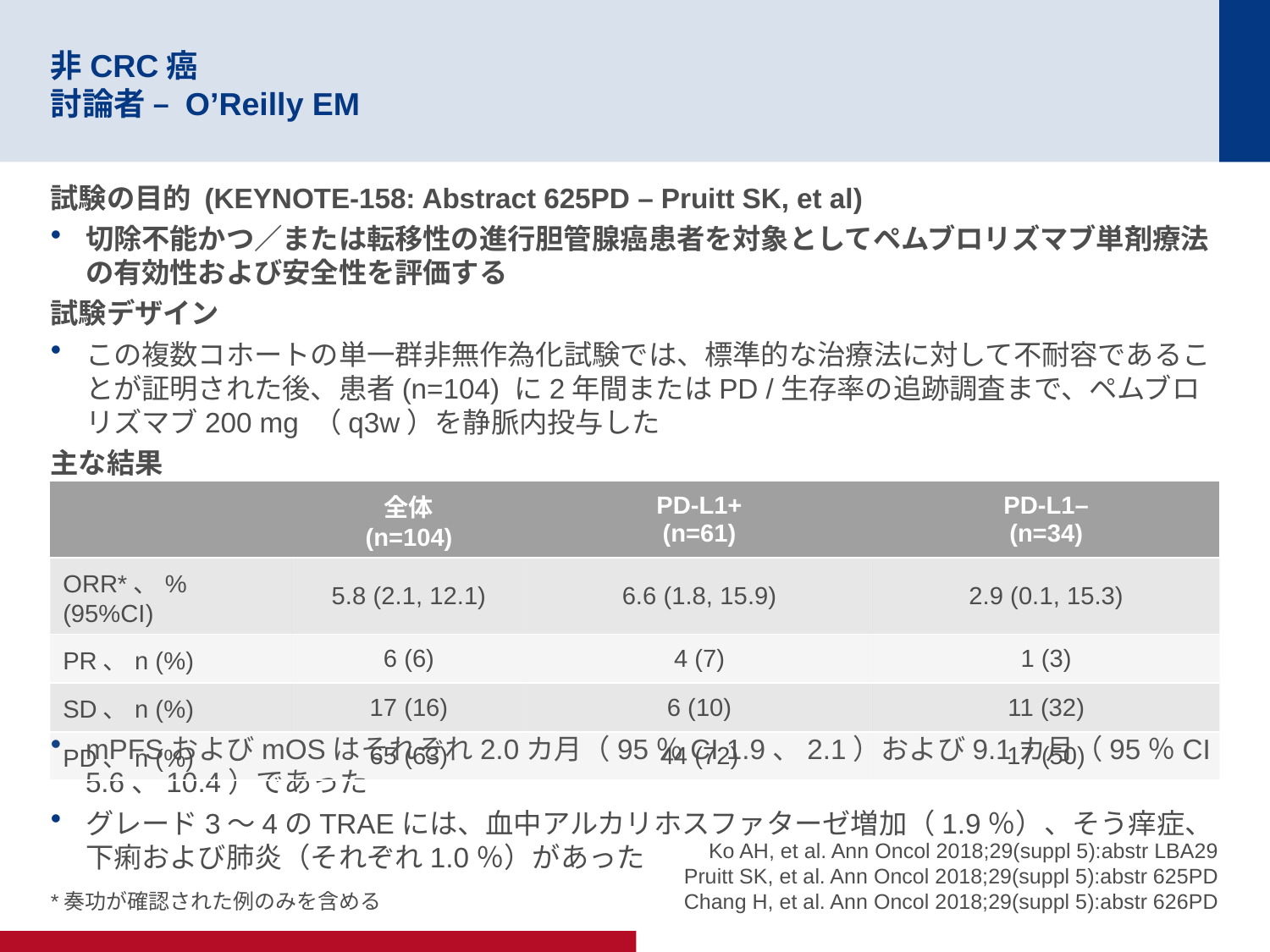

# 非CRC癌 討論者 – O’Reilly EM
試験の目的 (KEYNOTE-158: Abstract 625PD – Pruitt SK, et al)
切除不能かつ／または転移性の進行胆管腺癌患者を対象としてペムブロリズマブ単剤療法の有効性および安全性を評価する
試験デザイン
この複数コホートの単一群非無作為化試験では、標準的な治療法に対して不耐容であることが証明された後、患者(n=104) に2年間またはPD /生存率の追跡調査まで、ペムブロリズマブ200 mg （q3w）を静脈内投与した
主な結果

mPFSおよびmOSはそれぞれ2.0カ月（95％CI 1.9、2.1）および9.1カ月（95％CI 5.6、10.4）であった
グレード3～4のTRAEには、血中アルカリホスファターゼ増加（1.9％）、そう痒症、下痢および肺炎（それぞれ1.0％）があった
|  | 全体 (n=104) | PD-L1+ (n=61) | PD-L1– (n=34) |
| --- | --- | --- | --- |
| ORR\*、% (95%CI) | 5.8 (2.1, 12.1) | 6.6 (1.8, 15.9) | 2.9 (0.1, 15.3) |
| PR、n (%) | 6 (6) | 4 (7) | 1 (3) |
| SD、n (%) | 17 (16) | 6 (10) | 11 (32) |
| PD、n (%) | 65 (63) | 44 (72) | 17 (50) |
*奏功が確認された例のみを含める
Ko AH, et al. Ann Oncol 2018;29(suppl 5):abstr LBA29
Pruitt SK, et al. Ann Oncol 2018;29(suppl 5):abstr 625PD
Chang H, et al. Ann Oncol 2018;29(suppl 5):abstr 626PD